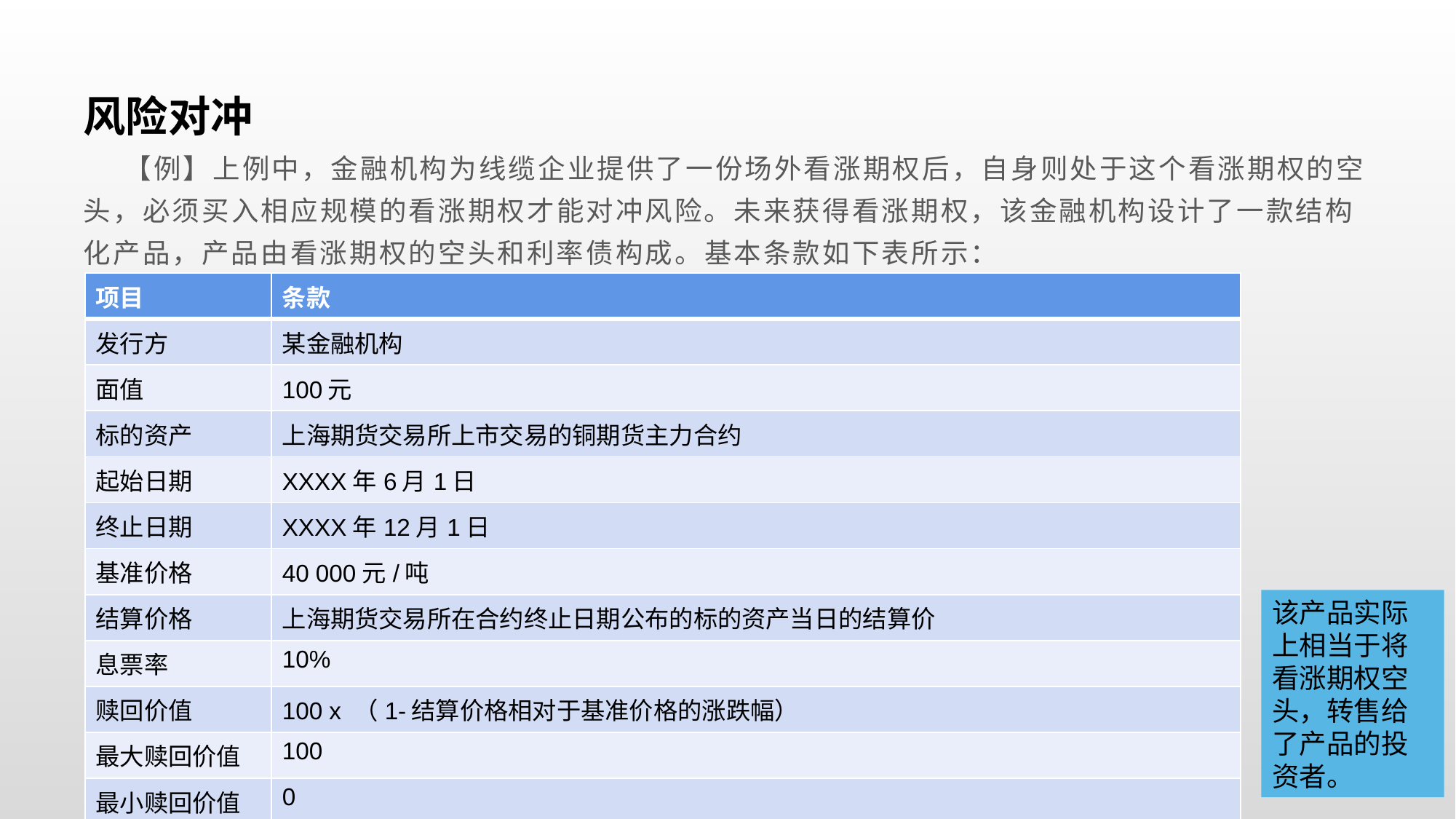

# 风险对冲
    【例】上例中，金融机构为线缆企业提供了一份场外看涨期权后，自身则处于这个看涨期权的空头，必须买入相应规模的看涨期权才能对冲风险。未来获得看涨期权，该金融机构设计了一款结构化产品，产品由看涨期权的空头和利率债构成。基本条款如下表所示：

| 项目 | 条款 |
| --- | --- |
| 发行方 | 某金融机构 |
| 面值 | 100元 |
| 标的资产 | 上海期货交易所上市交易的铜期货主力合约 |
| 起始日期 | XXXX年6月1日 |
| 终止日期 | XXXX年12月1日 |
| 基准价格 | 40 000元/吨 |
| 结算价格 | 上海期货交易所在合约终止日期公布的标的资产当日的结算价 |
| 息票率 | 10% |
| 赎回价值 | 100 x （1-结算价格相对于基准价格的涨跌幅） |
| 最大赎回价值 | 100 |
| 最小赎回价值 | 0 |
该产品实际上相当于将看涨期权空头，转售给了产品的投资者。